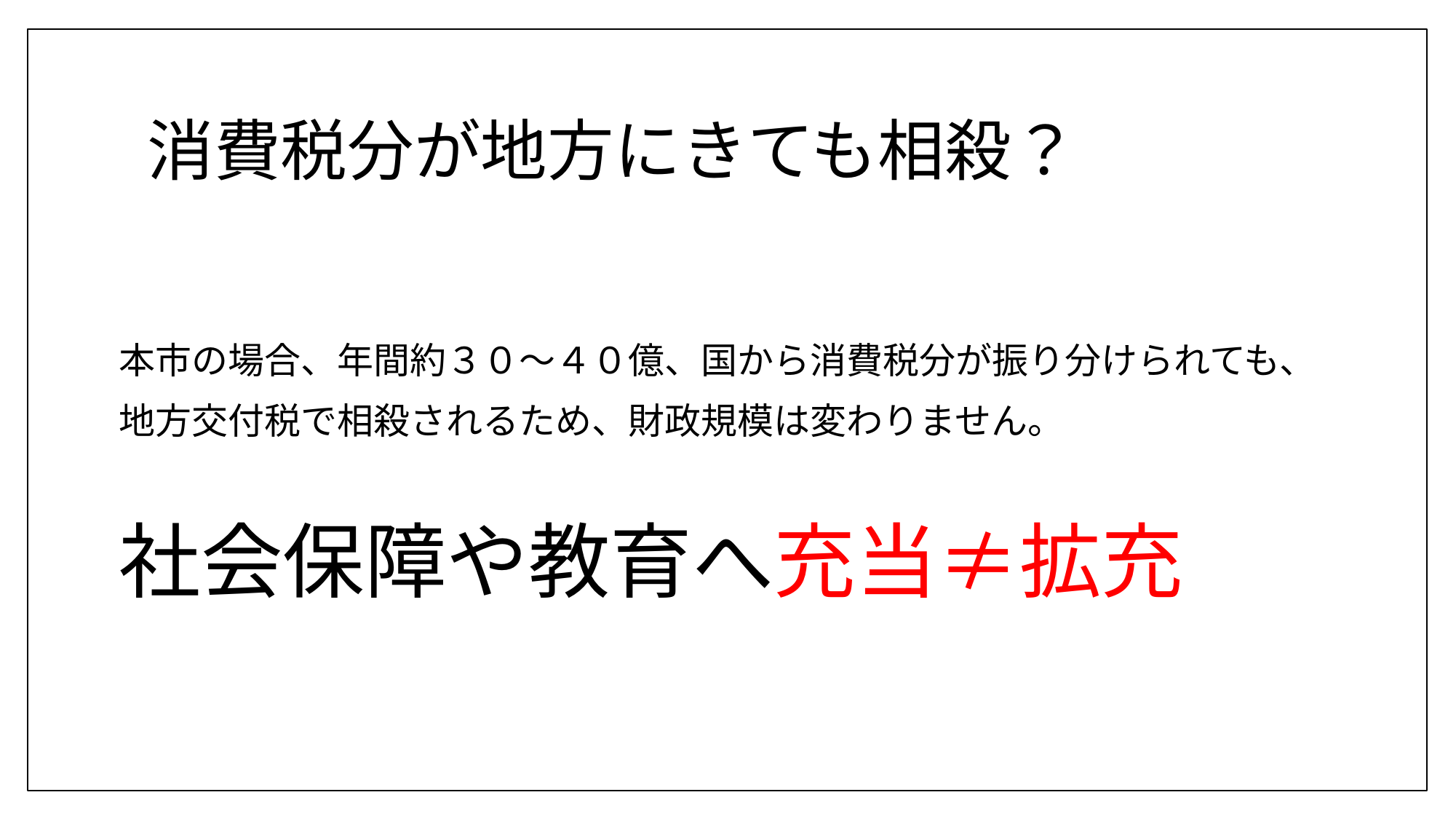

# 消費税分が地方にきても相殺？
本市の場合、年間約３０～４０億、国から消費税分が振り分けられても、
地方交付税で相殺されるため、財政規模は変わりません。

社会保障や教育へ充当≠拡充